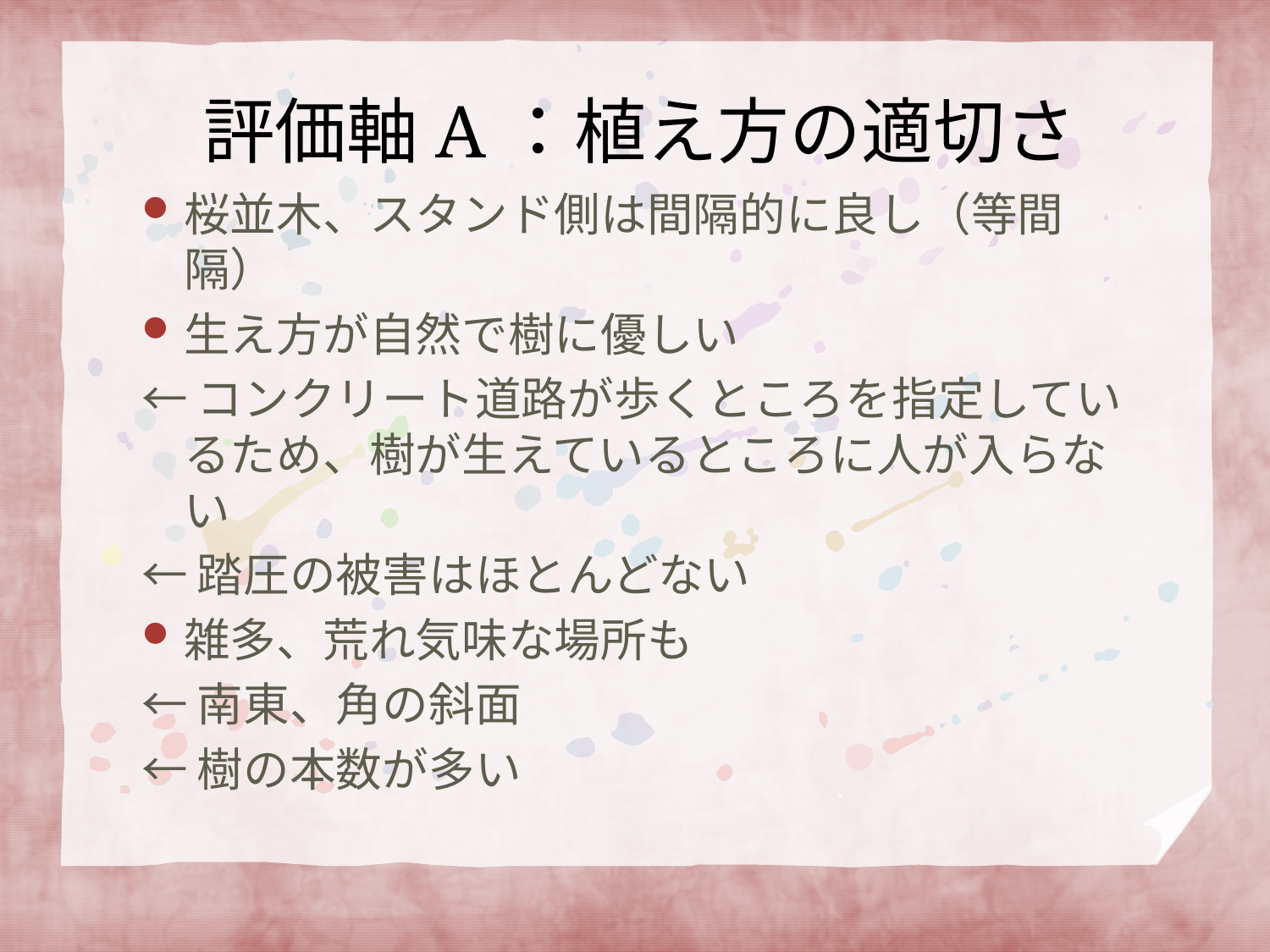

# 評価軸A：植え方の適切さ
桜並木、スタンド側は間隔的に良し（等間隔）
生え方が自然で樹に優しい
←コンクリート道路が歩くところを指定しているため、樹が生えているところに人が入らない
←踏圧の被害はほとんどない
雑多、荒れ気味な場所も
←南東、角の斜面
←樹の本数が多い